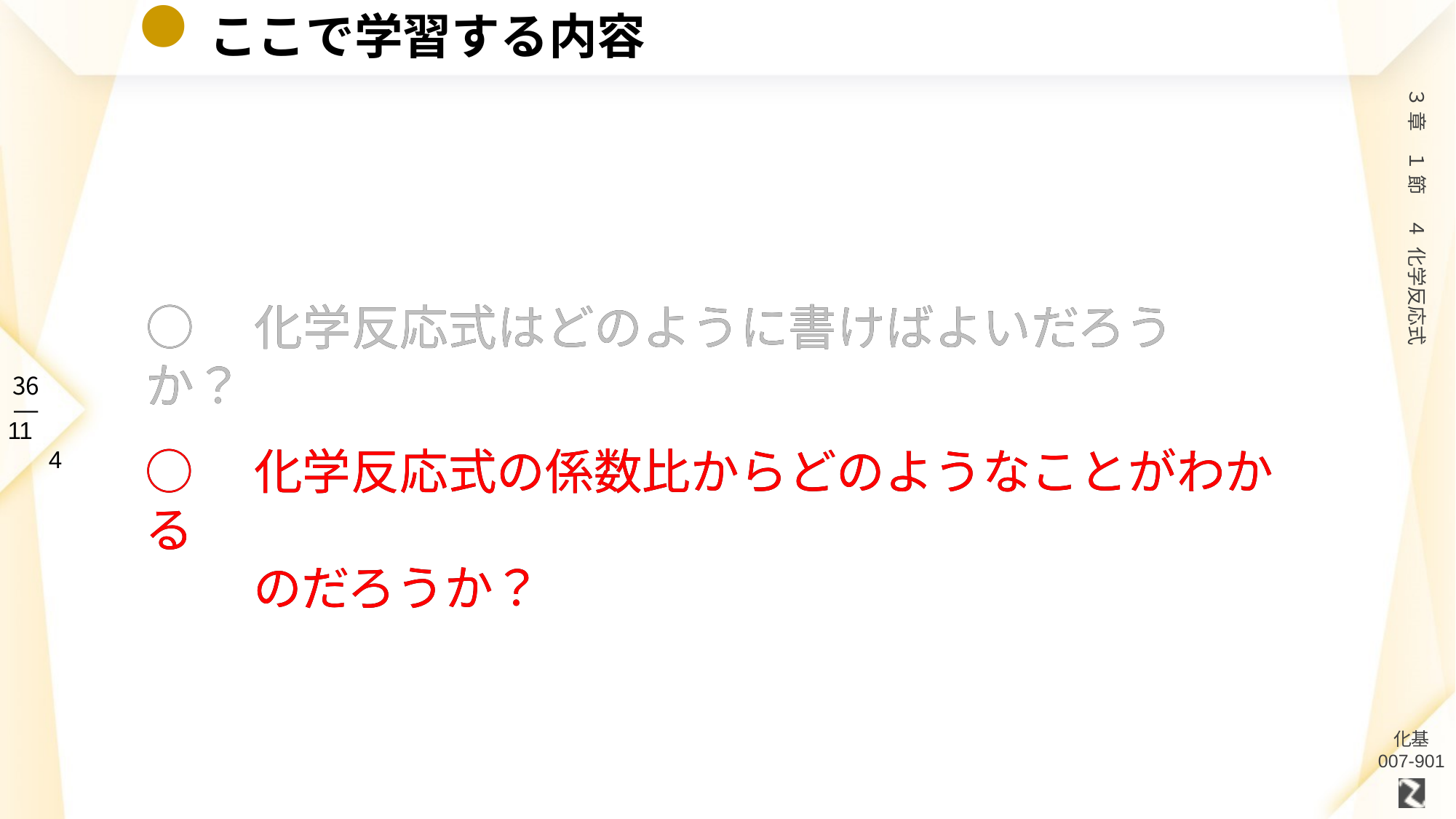

# ここで学習する内容
○　化学反応式はどのように書けばよいだろうか？
○　化学反応式はどのように書けばよいだろうか？
○　化学反応式の係数比からどのようなことがわかる
　　 のだろうか？
○　化学反応式の係数比からどのようなことがわかる
　　 のだろうか？